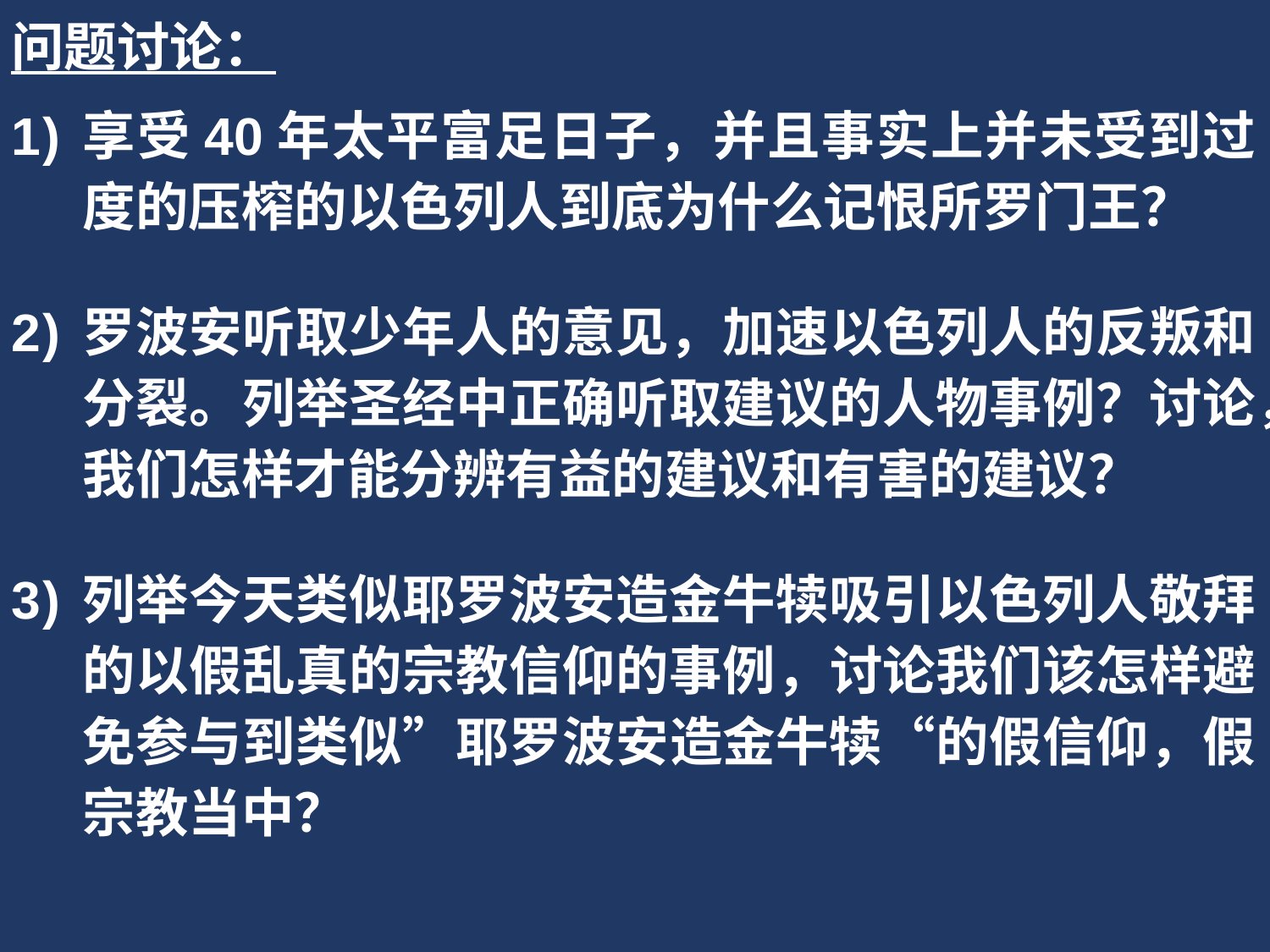

问题讨论：
享受40年太平富足日子，并且事实上并未受到过度的压榨的以色列人到底为什么记恨所罗门王？

罗波安听取少年人的意见，加速以色列人的反叛和分裂。列举圣经中正确听取建议的人物事例？讨论，我们怎样才能分辨有益的建议和有害的建议？

列举今天类似耶罗波安造金牛犊吸引以色列人敬拜的以假乱真的宗教信仰的事例，讨论我们该怎样避免参与到类似”耶罗波安造金牛犊“的假信仰，假宗教当中？